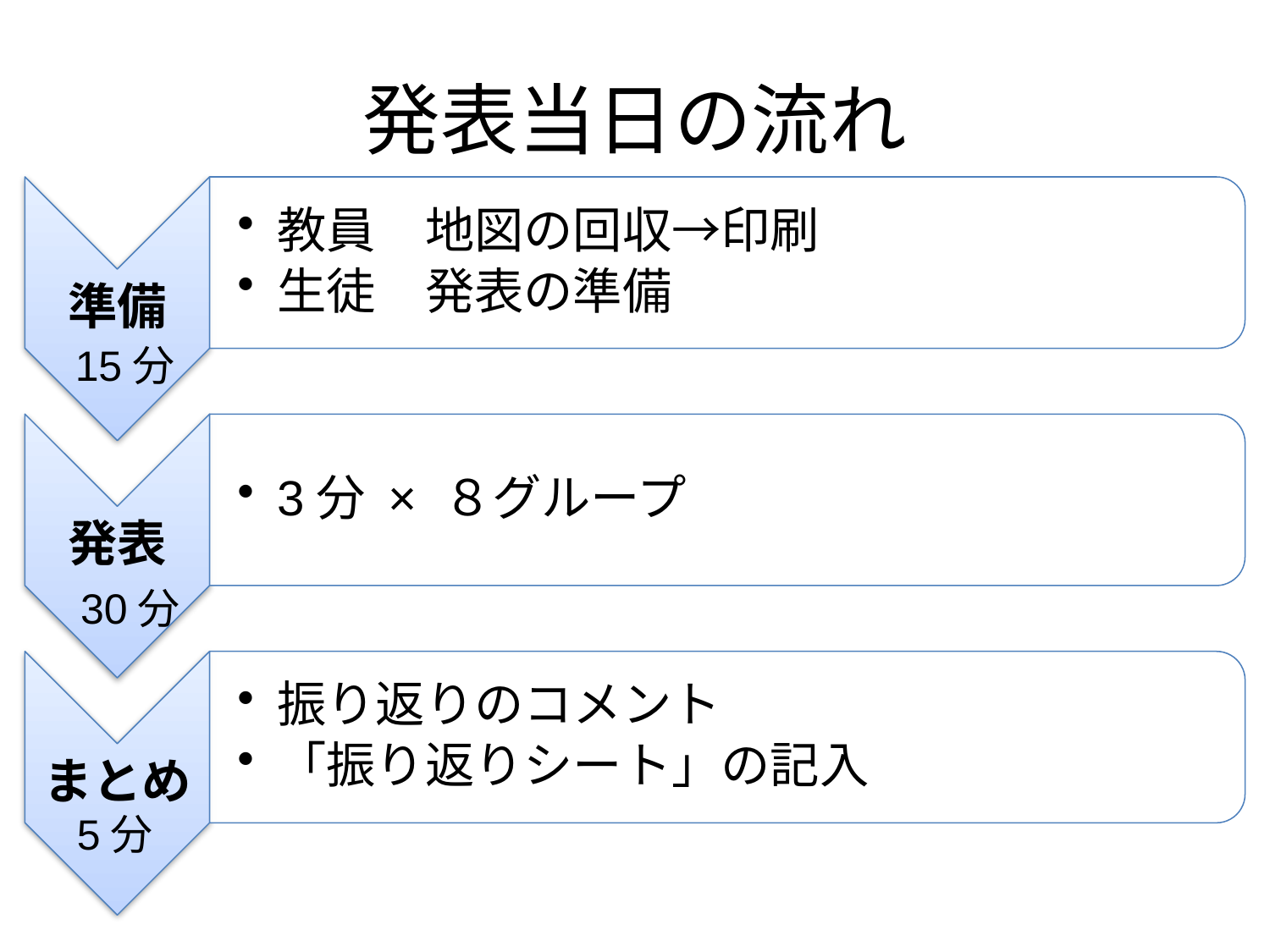

# 発表当日の流れ
準備
教員　地図の回収→印刷
生徒　発表の準備
発表
3分 × ８グループ
まとめ
振り返りのコメント
「振り返りシート」の記入
15分
30分
5分